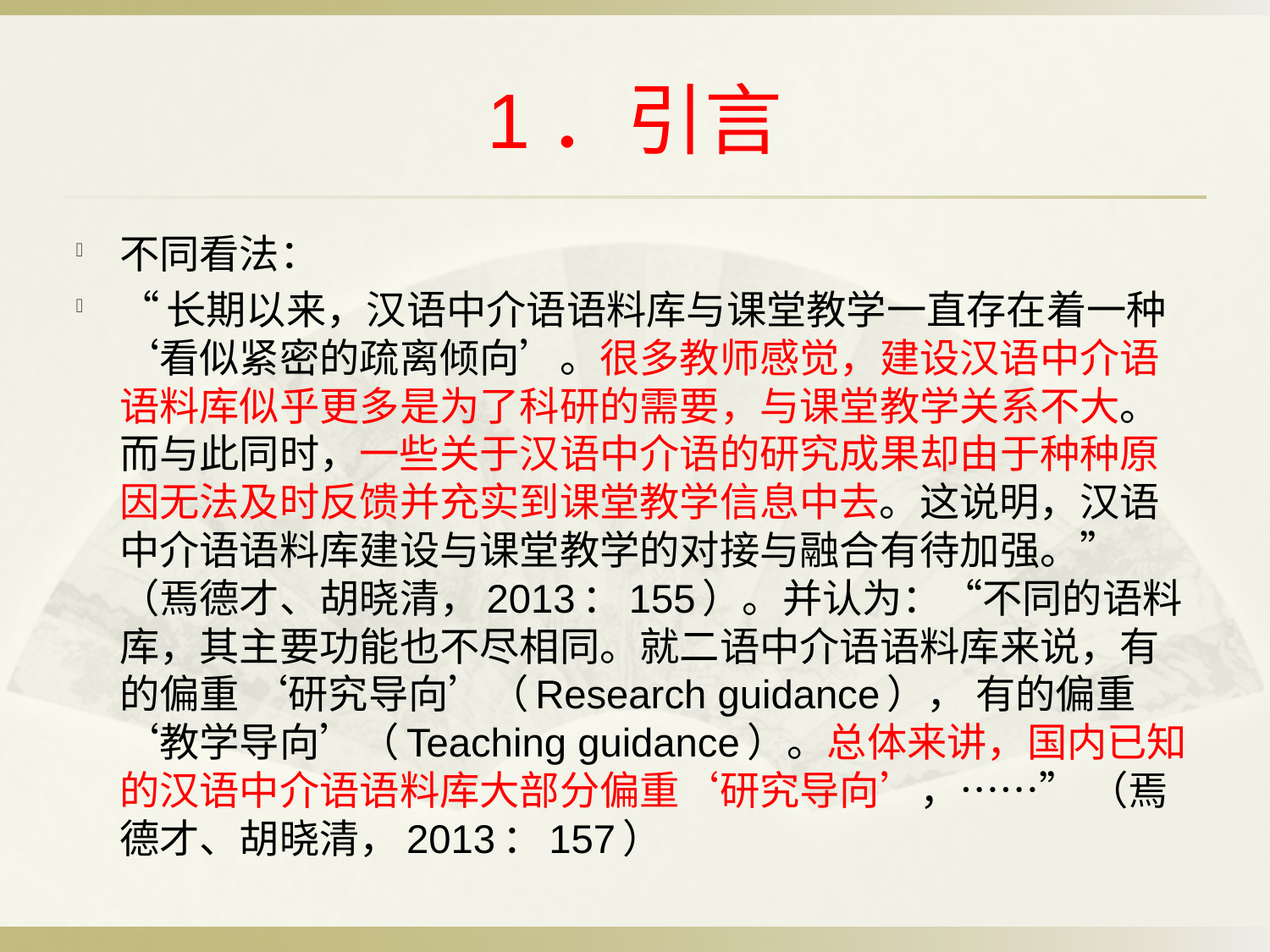

# 1．引言
不同看法：
“长期以来，汉语中介语语料库与课堂教学一直存在着一种‘看似紧密的疏离倾向’。很多教师感觉，建设汉语中介语语料库似乎更多是为了科研的需要，与课堂教学关系不大。而与此同时，一些关于汉语中介语的研究成果却由于种种原因无法及时反馈并充实到课堂教学信息中去。这说明，汉语中介语语料库建设与课堂教学的对接与融合有待加强。”（焉德才、胡晓清，2013：155）。并认为：“不同的语料库，其主要功能也不尽相同。就二语中介语语料库来说，有的偏重 ‘研究导向’（Research guidance）， 有的偏重‘教学导向’（Teaching guidance）。总体来讲，国内已知的汉语中介语语料库大部分偏重‘研究导向’，……” （焉德才、胡晓清，2013：157）